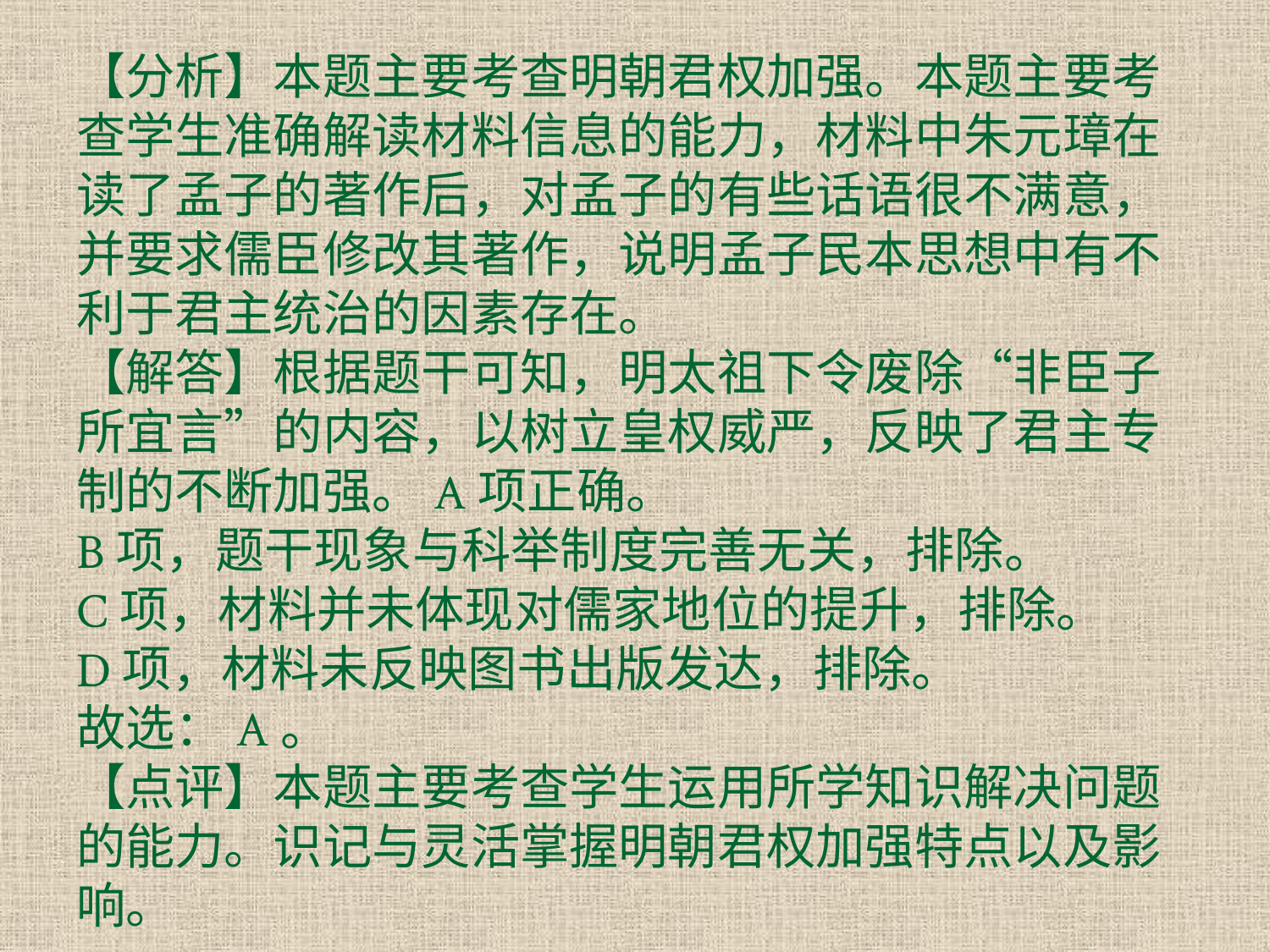

# 【分析】本题主要考查明朝君权加强。本题主要考查学生准确解读材料信息的能力，材料中朱元璋在读了孟子的著作后，对孟子的有些话语很不满意，并要求儒臣修改其著作，说明孟子民本思想中有不利于君主统治的因素存在。 【解答】根据题干可知，明太祖下令废除“非臣子所宜言”的内容，以树立皇权威严，反映了君主专制的不断加强。A项正确。 B项，题干现象与科举制度完善无关，排除。 C项，材料并未体现对儒家地位的提升，排除。 D项，材料未反映图书出版发达，排除。 故选：A。 【点评】本题主要考查学生运用所学知识解决问题的能力。识记与灵活掌握明朝君权加强特点以及影响。